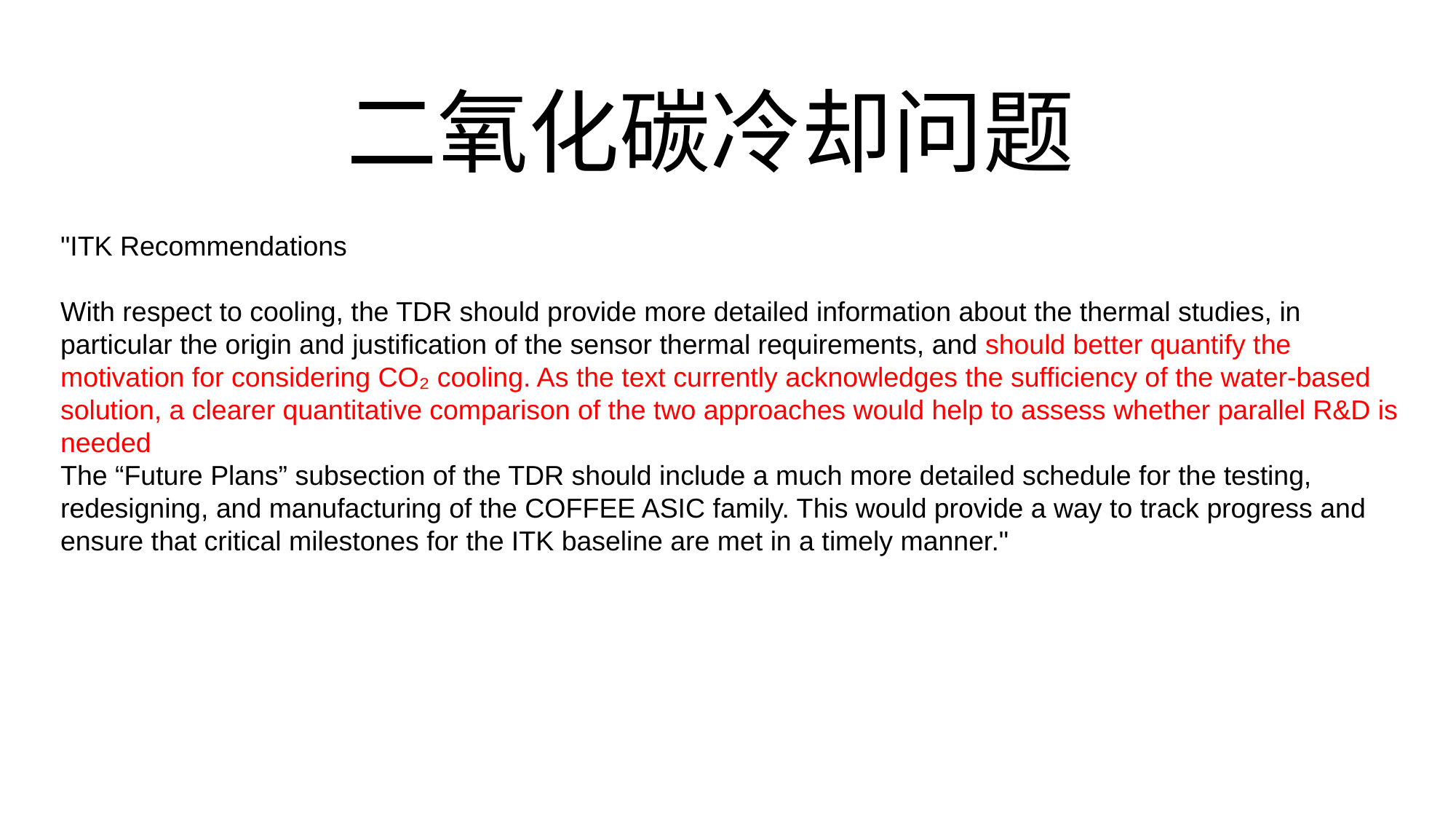

# 二氧化碳冷却问题
"ITK Recommendations

With respect to cooling, the TDR should provide more detailed information about the thermal studies, in particular the origin and justification of the sensor thermal requirements, and should better quantify the motivation for considering CO₂ cooling. As the text currently acknowledges the sufficiency of the water-based solution, a clearer quantitative comparison of the two approaches would help to assess whether parallel R&D is needed
The “Future Plans” subsection of the TDR should include a much more detailed schedule for the testing, redesigning, and manufacturing of the COFFEE ASIC family. This would provide a way to track progress and ensure that critical milestones for the ITK baseline are met in a timely manner."